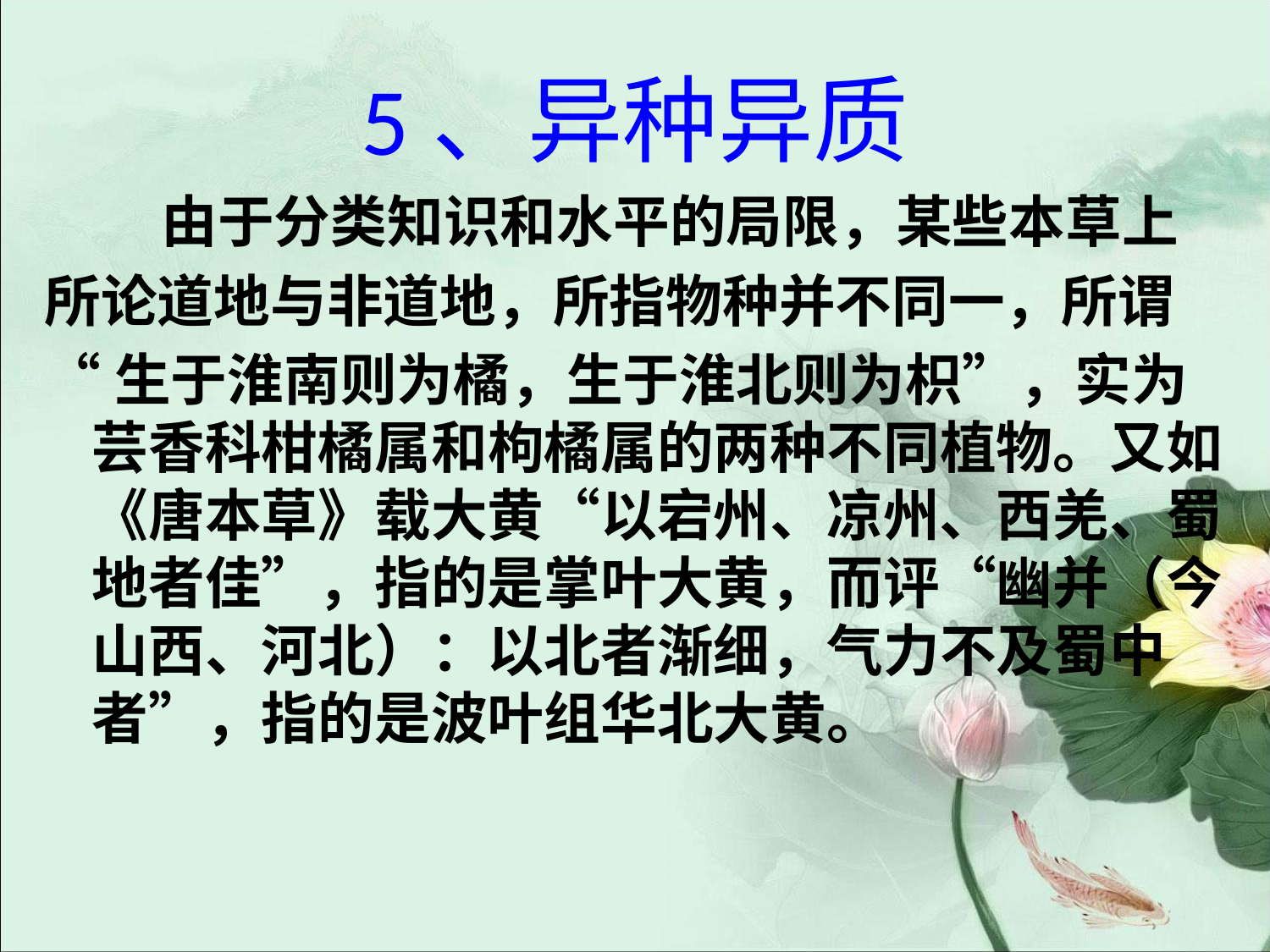

# 5、异种异质
        由于分类知识和水平的局限，某些本草上
所论道地与非道地，所指物种并不同一，所谓
“生于淮南则为橘，生于淮北则为枳”，实为芸香科柑橘属和枸橘属的两种不同植物。又如《唐本草》载大黄“以宕州、凉州、西羌、蜀地者佳”，指的是掌叶大黄，而评“幽并（今山西、河北）：以北者渐细，气力不及蜀中者”，指的是波叶组华北大黄。